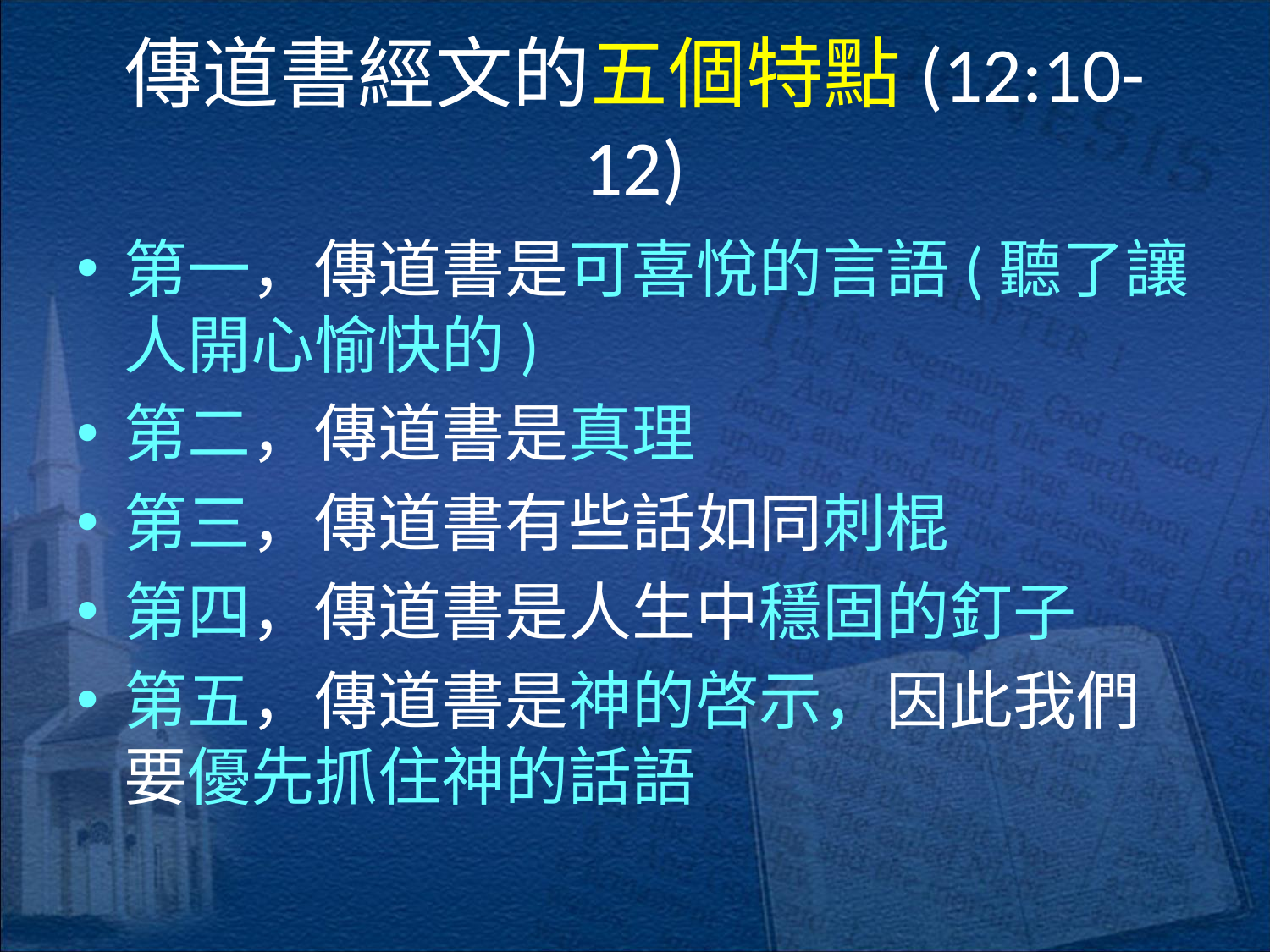

# 傳道書經文的五個特點(12:10-12)
第一，傳道書是可喜悅的言語(聽了讓人開心愉快的)
第二，傳道書是真理
第三，傳道書有些話如同刺棍
第四，傳道書是人生中穩固的釘子
第五，傳道書是神的啓示，因此我們要優先抓住神的話語